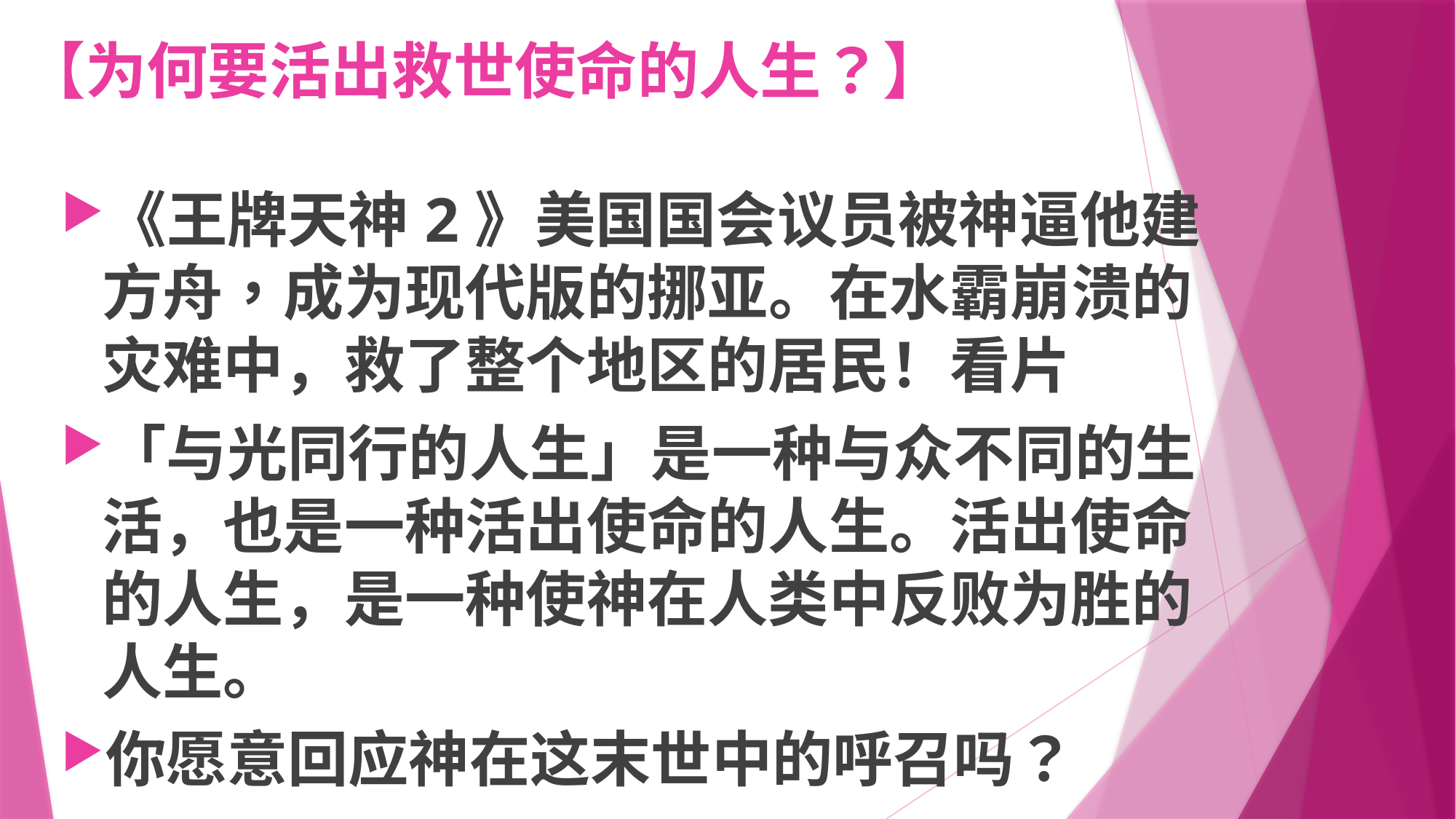

# 【为何要活出救世使命的人生？】
《王牌天神2》美国国会议员被神逼他建方舟，成为现代版的挪亚。在水霸崩溃的灾难中，救了整个地区的居民！看片
「与光同行的人生」是一种与众不同的生活，也是一种活出使命的人生。活出使命的人生，是一种使神在人类中反败为胜的人生。
你愿意回应神在这末世中的呼召吗？